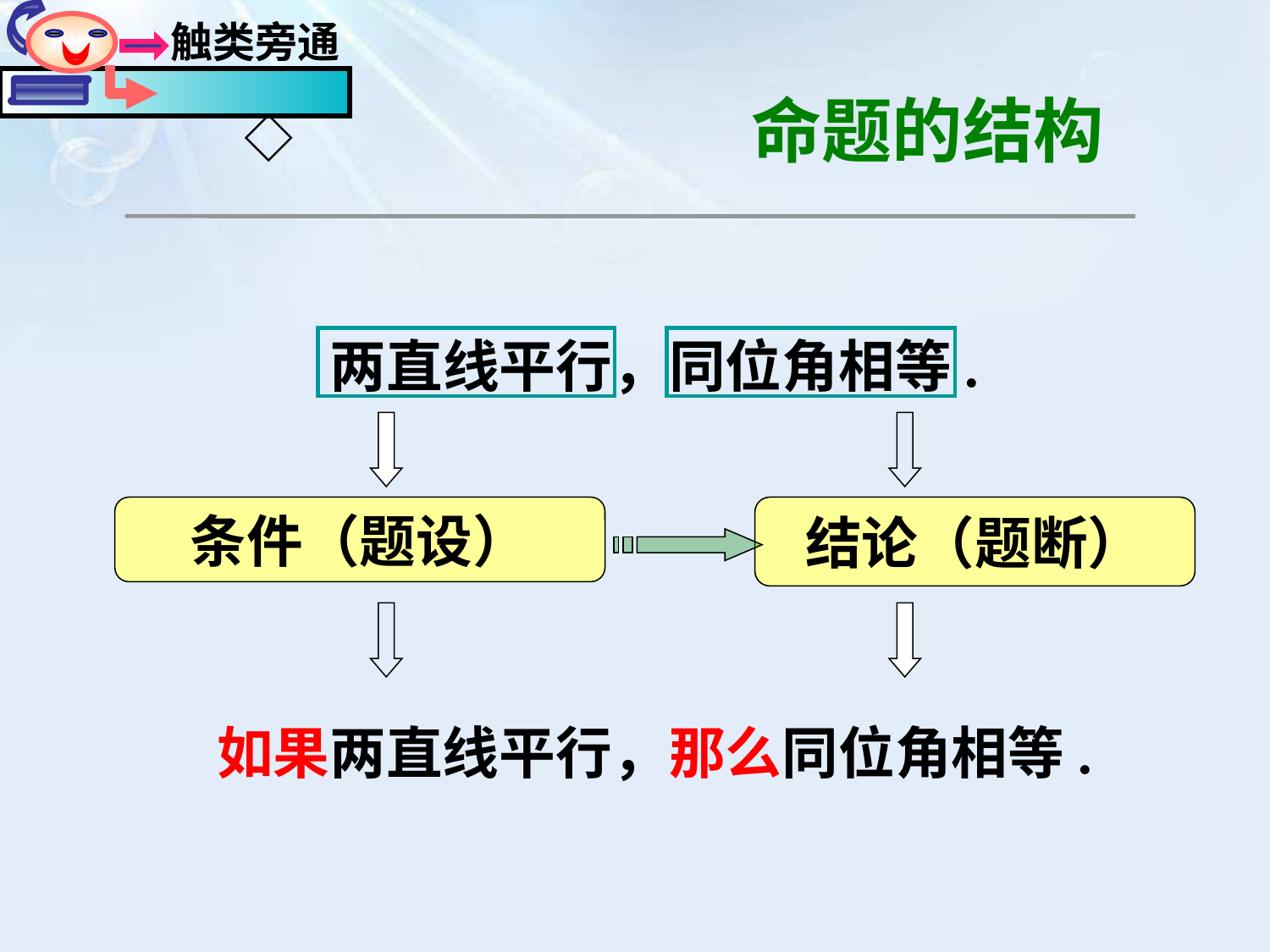

触类旁通

# ◇                         命题的结构

两直线平行，同位角相等.

条件（题设）
结论（题断）

  如果两直线平行，那么同位角相等.